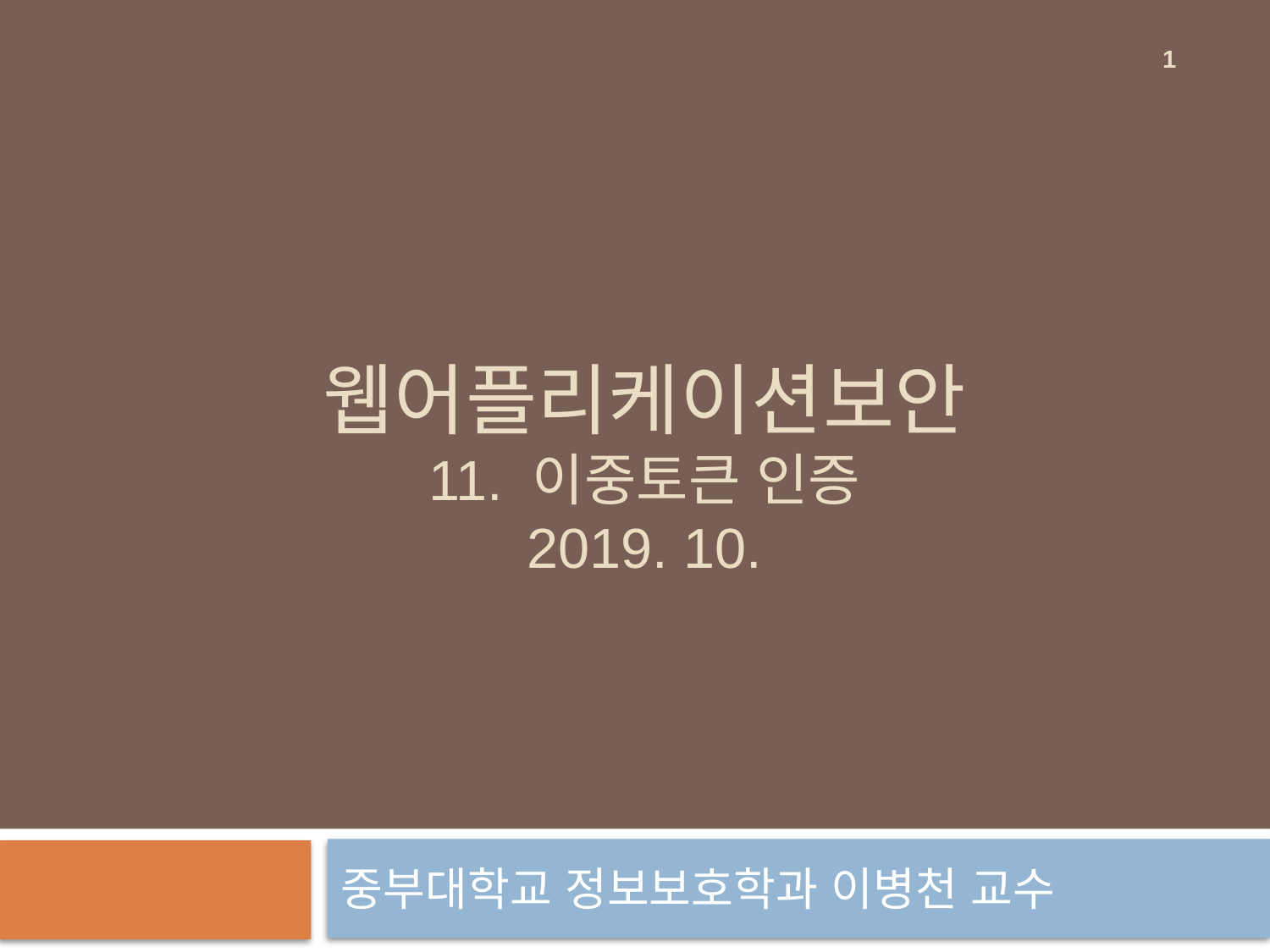

1
# 웹어플리케이션보안 11. 이중토큰 인증 2019. 10.
중부대학교 정보보호학과 이병천 교수